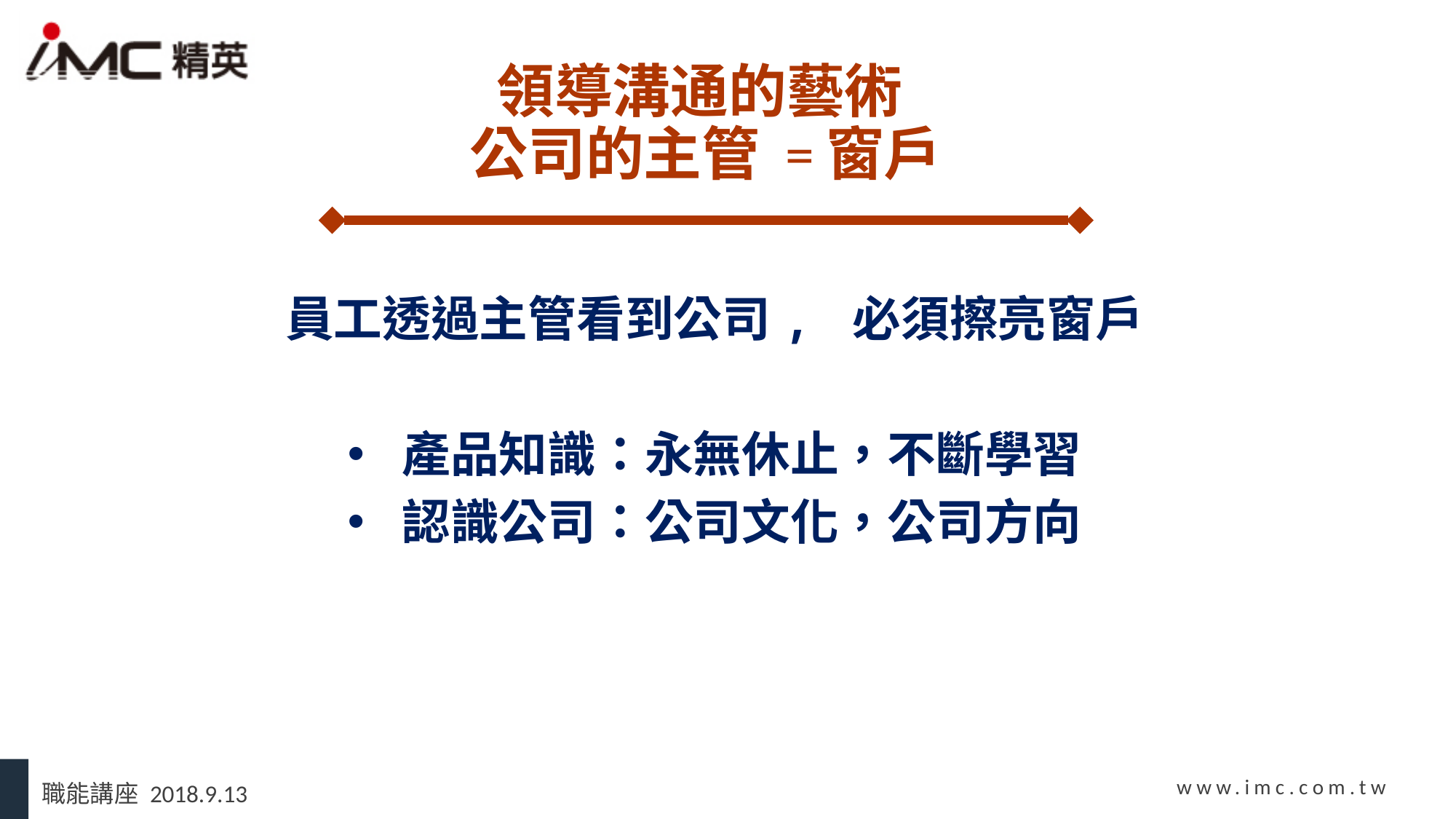

# 領導溝通的藝術 公司的主管 =窗戶
員工透過主管看到公司, 必須擦亮窗戶

產品知識：永無休止，不斷學習
認識公司：公司文化，公司方向